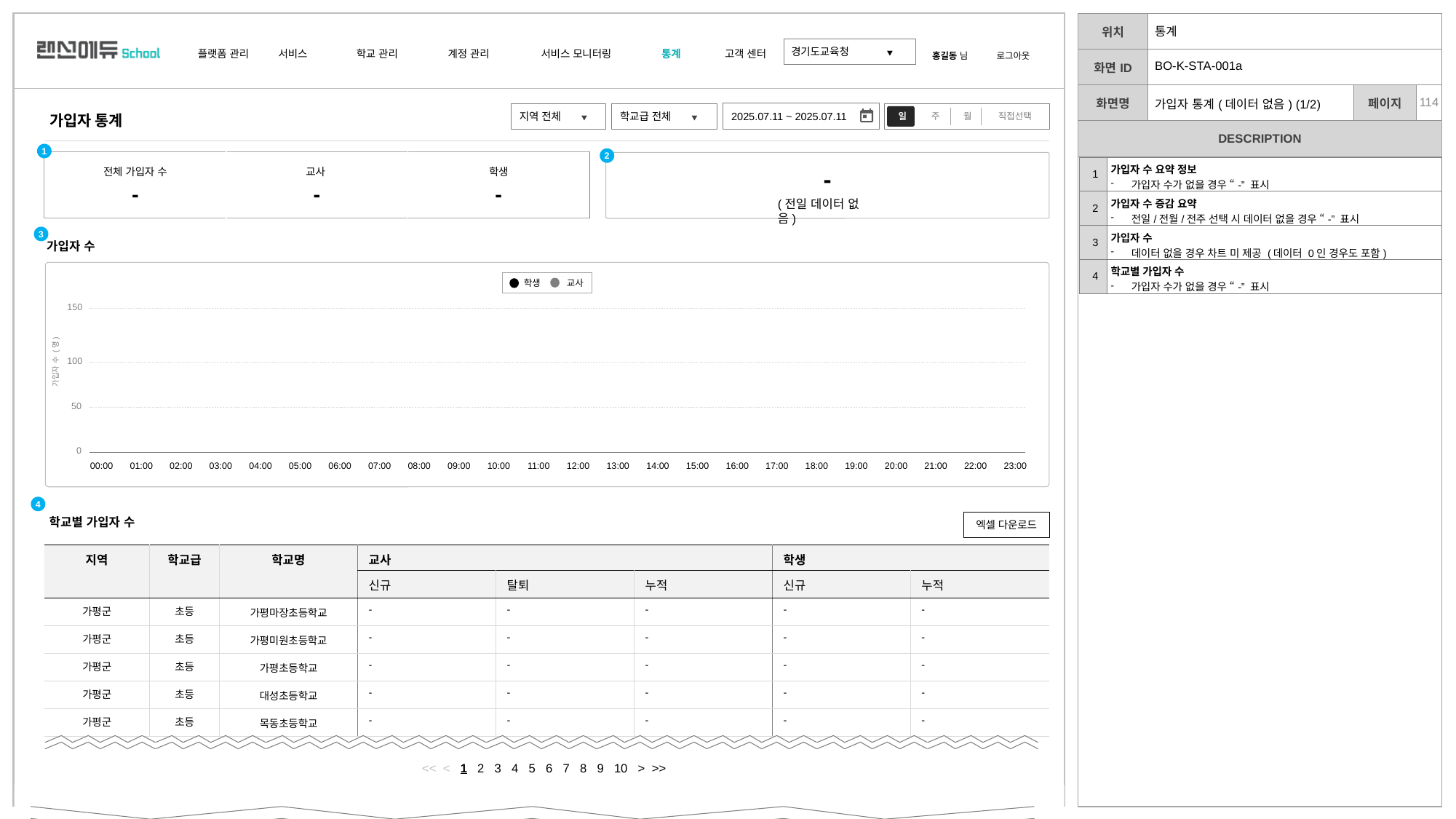

| Ver | Description |
| --- | --- |
| 3.2.1 | 가입자 통계 (데이터 없음) 화면 추가 |
|  | 통계 |  |  |
| --- | --- | --- | --- |
|  | BO-K-STA-001a |  |  |
|  | 가입자 통계(데이터 없음) (1/2) |  |  |
2025.07.11 ~ 2025.07.11

일
주
월
직접선택
지역 전체       ▼
학교급 전체       ▼

가입자 통계
1
2
| 전체 가입자 수 - | 교사 - | 학생 - |
| --- | --- | --- |

| 1 | 가입자 수 요약 정보 가입자 수가 없을 경우 “-” 표시 |
| --- | --- |
| 2 | 가입자 수 증감 요약 전일/전월/전주 선택 시 데이터 없을 경우 “-” 표시 |
| 3 | 가입자 수 데이터 없을 경우 차트 미 제공 (데이터 0인 경우도 포함) |
| 4 | 학교별 가입자 수 가입자 수가 없을 경우 “-” 표시 |
-
(전일 데이터 없음)
3
가입자 수

교사
학생

150
100
가입자 수 (명)
50
0
22:00
21:00
00:00
01:00
23:00
02:00
03:00
04:00
05:00
06:00
07:00
08:00
09:00
10:00
11:00
12:00
13:00
14:00
15:00
16:00
17:00
18:00
19:00
20:00
4
엑셀 다운로드
학교별 가입자 수
| 지역 | 학교급 | 학교명 | 교사 |  |  | 학생 |  |
| --- | --- | --- | --- | --- | --- | --- | --- |
|  |  |  | 신규 | 탈퇴 | 누적 | 신규 | 누적 |
| 가평군 | 초등 | 가평마장초등학교 | - | - | - | - | - |
| 가평군 | 초등 | 가평미원초등학교 | - | - | - | - | - |
| 가평군 | 초등 | 가평초등학교 | - | - | - | - | - |
| 가평군 | 초등 | 대성초등학교 | - | - | - | - | - |
| 가평군 | 초등 | 목동초등학교 | - | - | - | - | - |

<<  <   1   2   3   4   5   6   7   8   9   10   >  >>